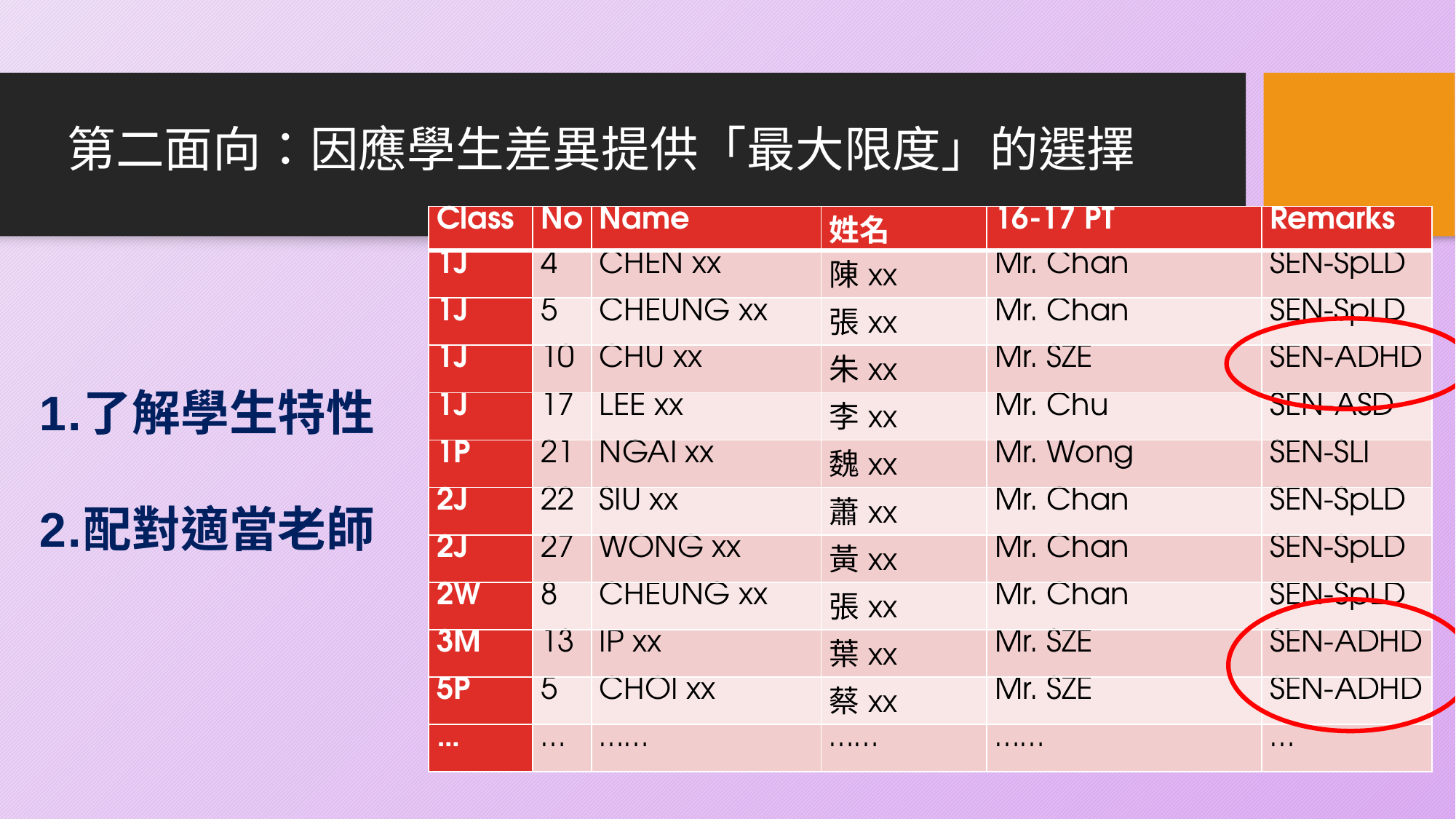

第二面向：因應學生差異提供「最大限度」的選擇

| Class | No | Name | 姓名 | 16-17 PT | Remarks |
| --- | --- | --- | --- | --- | --- |
| 1J | 4 | CHEN xx | 陳xx | Mr. Chan | SEN-SpLD |
| 1J | 5 | CHEUNG xx | 張xx | Mr. Chan | SEN-SpLD |
| 1J | 10 | CHU xx | 朱xx | Mr. SZE | SEN-ADHD |
| 1J | 17 | LEE xx | 李xx | Mr. Chu | SEN-ASD |
| 1P | 21 | NGAI xx | 魏xx | Mr. Wong | SEN-SLI |
| 2J | 22 | SIU xx | 蕭xx | Mr. Chan | SEN-SpLD |
| 2J | 27 | WONG xx | 黃xx | Mr. Chan | SEN-SpLD |
| 2W | 8 | CHEUNG xx | 張xx | Mr. Chan | SEN-SpLD |
| 3M | 13 | IP xx | 葉xx | Mr. SZE | SEN-ADHD |
| 5P | 5 | CHOI xx | 蔡xx | Mr. SZE | SEN-ADHD |
| … | … | …… | …… | …… | … |

了解學生特性

配對適當老師